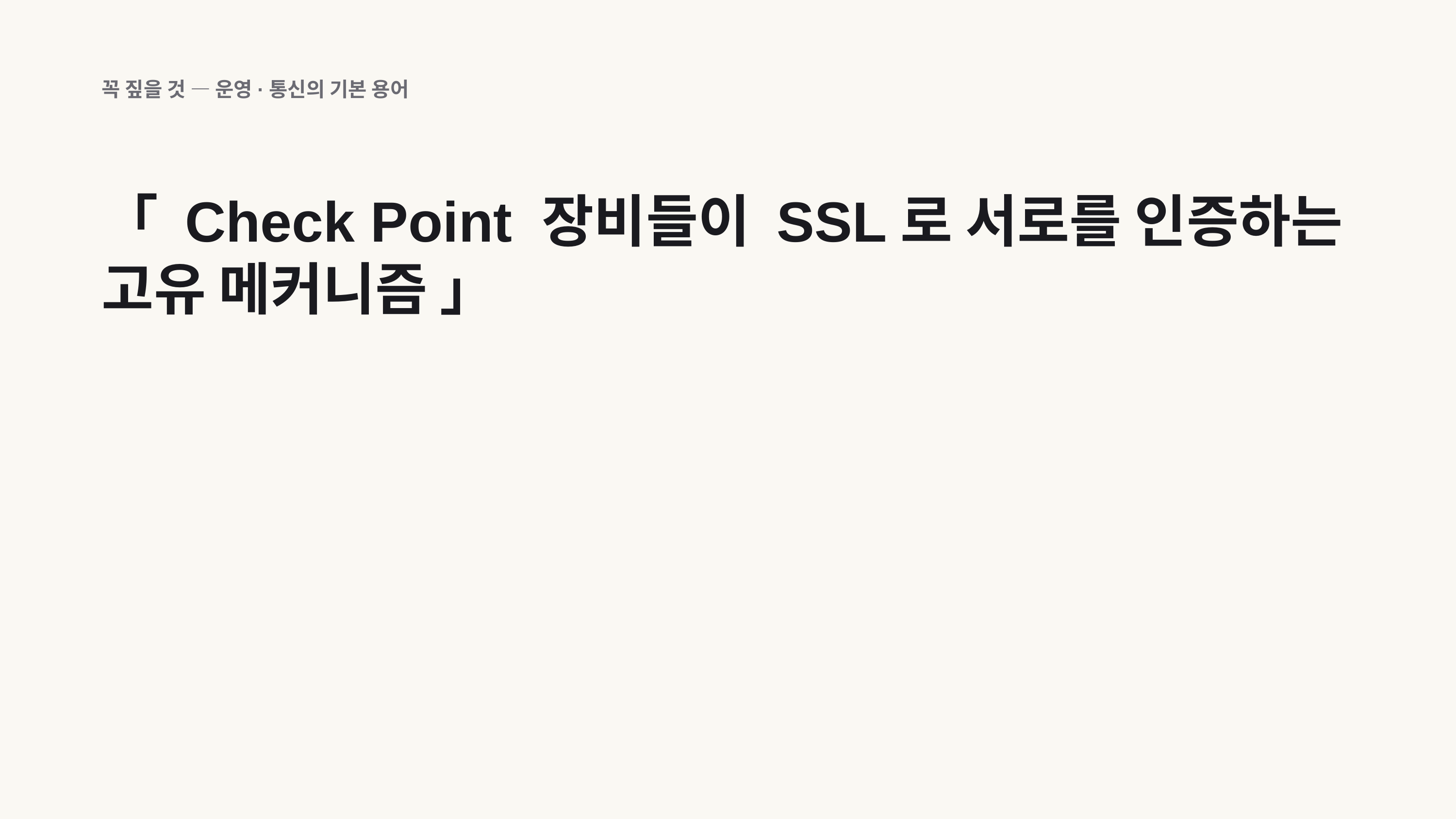

꼭 짚을 것 — 운영·통신의 기본 용어
「 Check Point 장비들이 SSL로 서로를 인증하는 고유 메커니즘 」